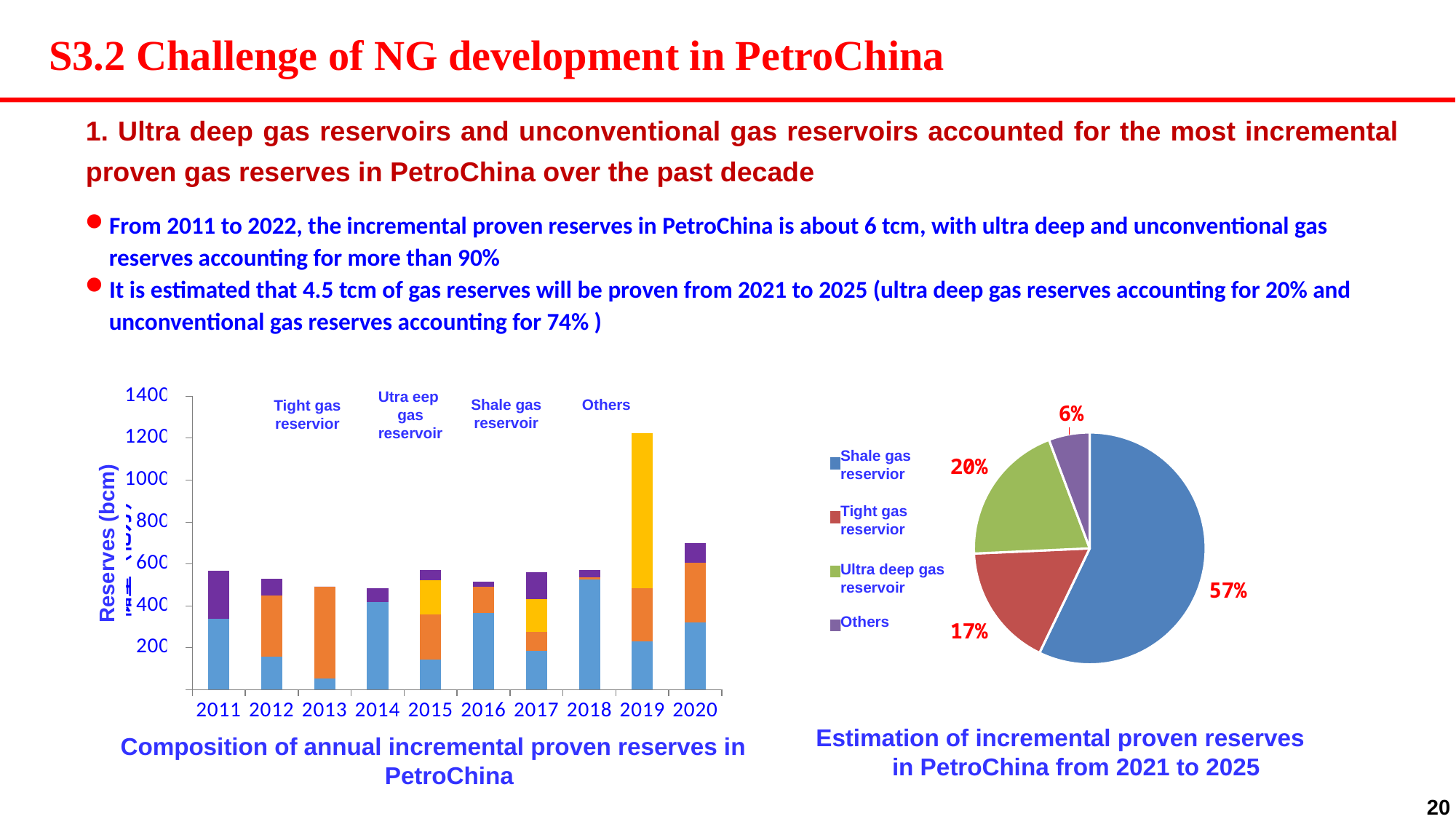

S3.2 Challenge of NG development in PetroChina
1. Ultra deep gas reservoirs and unconventional gas reservoirs accounted for the most incremental proven gas reserves in PetroChina over the past decade
From 2011 to 2022, the incremental proven reserves in PetroChina is about 6 tcm, with ultra deep and unconventional gas reserves accounting for more than 90%
It is estimated that 4.5 tcm of gas reserves will be proven from 2021 to 2025 (ultra deep gas reserves accounting for 20% and unconventional gas reserves accounting for 74% )

### Chart

| Category | 致密气 | 深层 | 页岩气 | 其他 |
|---|---|---|---|---|
| 2011 | 3386.75 | None | None | 2281.23 |
| 2012 | 1572.59 | 2930.42 | None | 788.0 |
| 2013 | 519.41 | 4403.83 | None | 0.28 |
| 2014 | 4186.91 | None | None | 640.09 |
| 2015 | 1430.0 | 2171.0 | 1635.3 | 466.0 |
| 2016 | 3668.33 | 1257.84 | None | 222.89 |
| 2017 | 1844.0 | 904.0 | 1565.4 | 1279.6 |
| 2018 | 5256.83 | 89.54 | None | 370.63 |
| 2019 | 2296.0 | 2542.0 | 7409.7 | 0.0 |
| 2020 | 3207.0 | 2841.0 | None | 951.0 |
Utra eep
gas
reservoir
Others
Shale gas
reservoir
Tight gas
reservior
Reserves (bcm)

### Chart

| Category | 探明储量（万亿方） |
|---|---|
| 页岩气 | 4.0 |
| 致密气 | 1.2 |
| 深层常规气 | 1.4 |
| 其它 | 0.4 |
Shale gas
reservior
Tight gas
reservior
Ultra deep gas
reservoir
Others
Estimation of incremental proven reserves in PetroChina from 2021 to 2025
Composition of annual incremental proven reserves in PetroChina